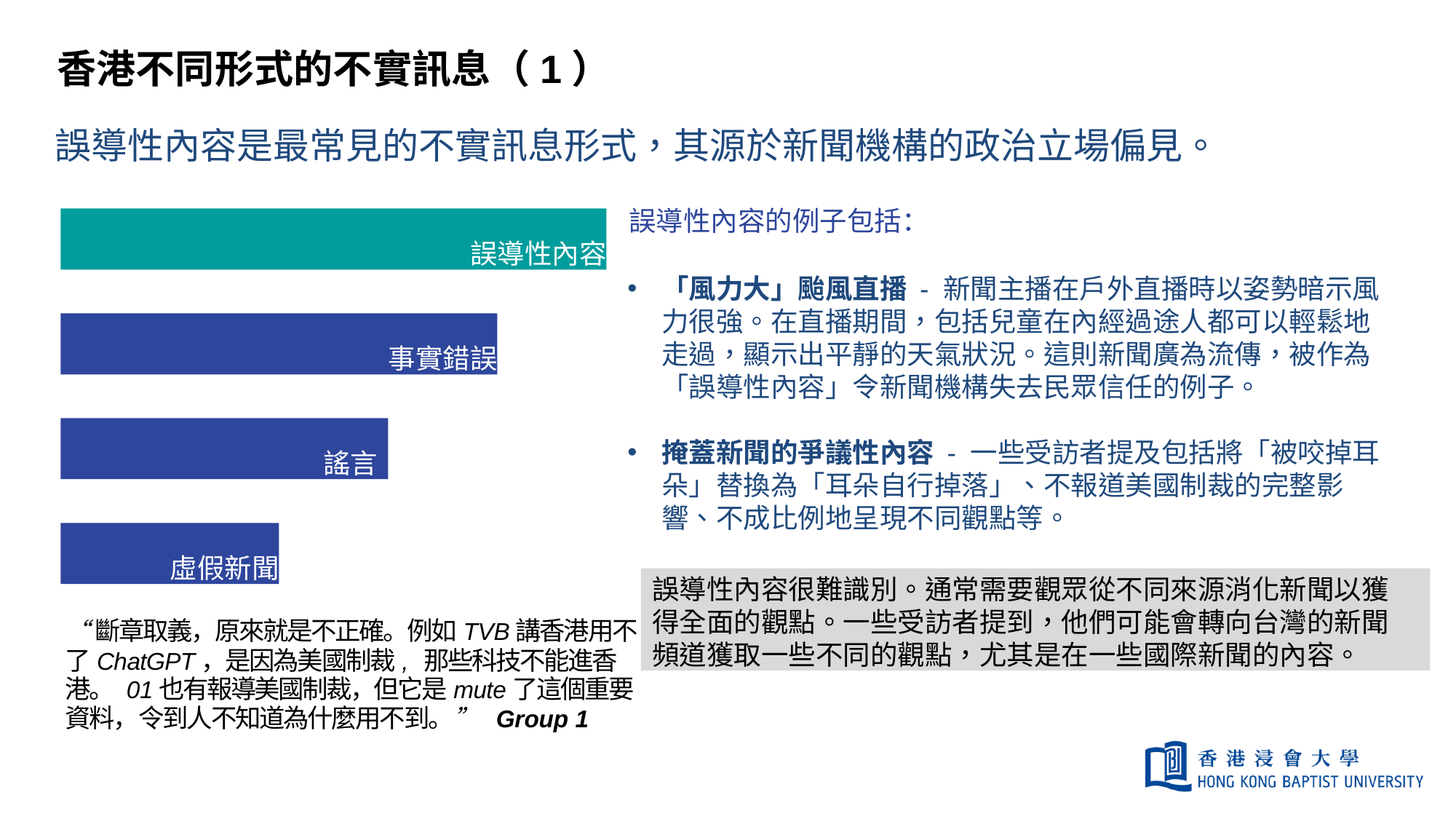

# 香港不同形式的不實訊息（1）

誤導性內容是最常見的不實訊息形式，其源於新聞機構的政治立場偏見。
誤導性內容的例子包括：
誤導性內容
「風力大」颱風直播 - 新聞主播在戶外直播時以姿勢暗示風力很強。在直播期間，包括兒童在內經過途人都可以輕鬆地走過，顯示出平靜的天氣狀況。這則新聞廣為流傳，被作為「誤導性內容」令新聞機構失去民眾信任的例子。

掩蓋新聞的爭議性內容 - 一些受訪者提及包括將「被咬掉耳朵」替換為「耳朵自行掉落」、不報道美國制裁的完整影響、不成比例地呈現不同觀點等。
事實錯誤
謠言
虛假新聞
誤導性內容很難識別。通常需要觀眾從不同來源消化新聞以獲得全面的觀點。一些受訪者提到，他們可能會轉向台灣的新聞頻道獲取一些不同的觀點，尤其是在一些國際新聞的內容。
“斷章取義，原來就是不正確。例如TVB講香港用不
了ChatGPT，是因為美國制裁, 那些科技不能進香港。 01也有報導美國制裁，但它是mute了這個重要資料，令到人不知道為什麼用不到。” Group 1